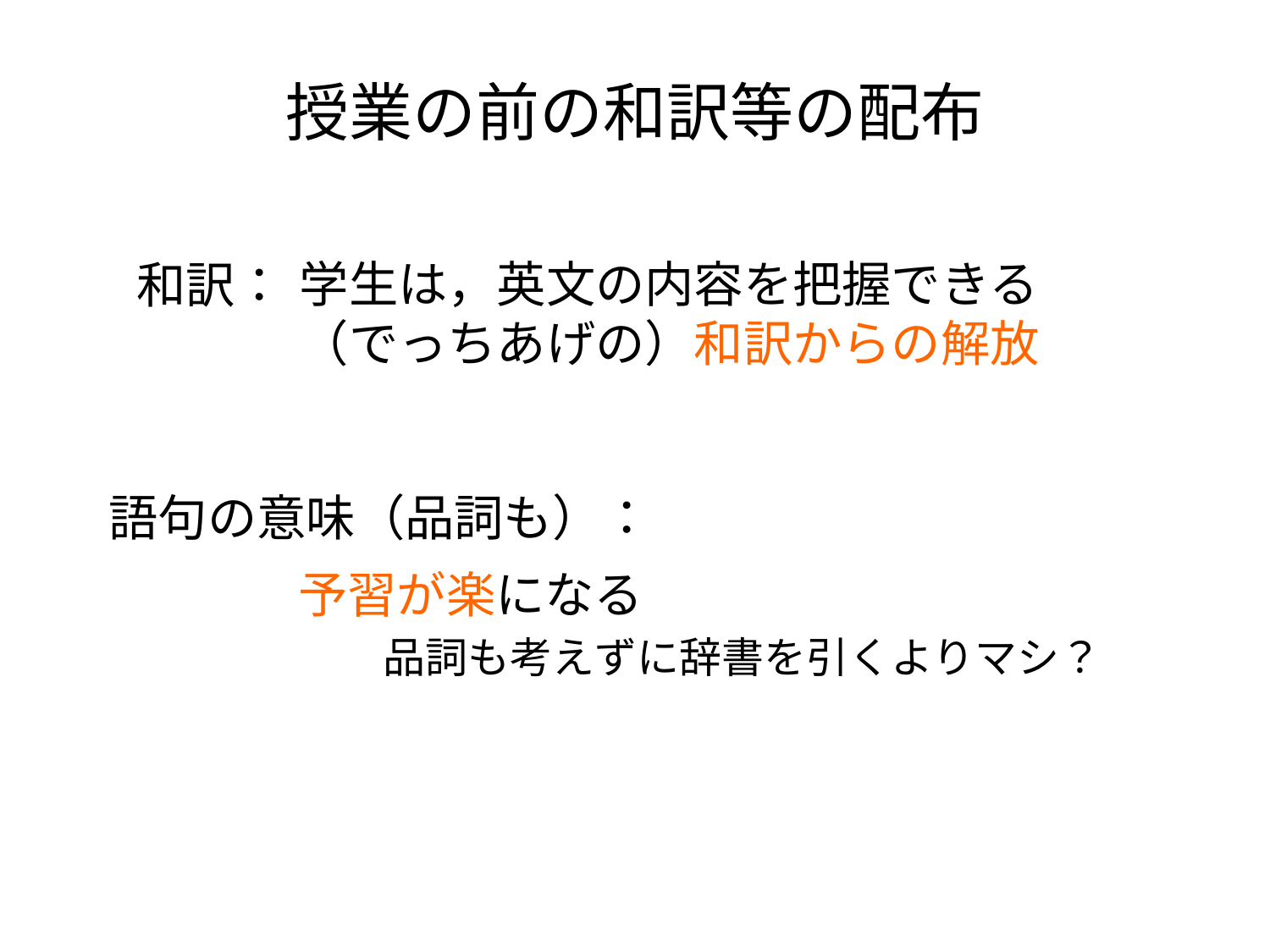

授業の前の和訳等の配布
和訳：
学生は，英文の内容を把握できる
（でっちあげの）和訳からの解放
語句の意味（品詞も）：
予習が楽になる
　　品詞も考えずに辞書を引くよりマシ？